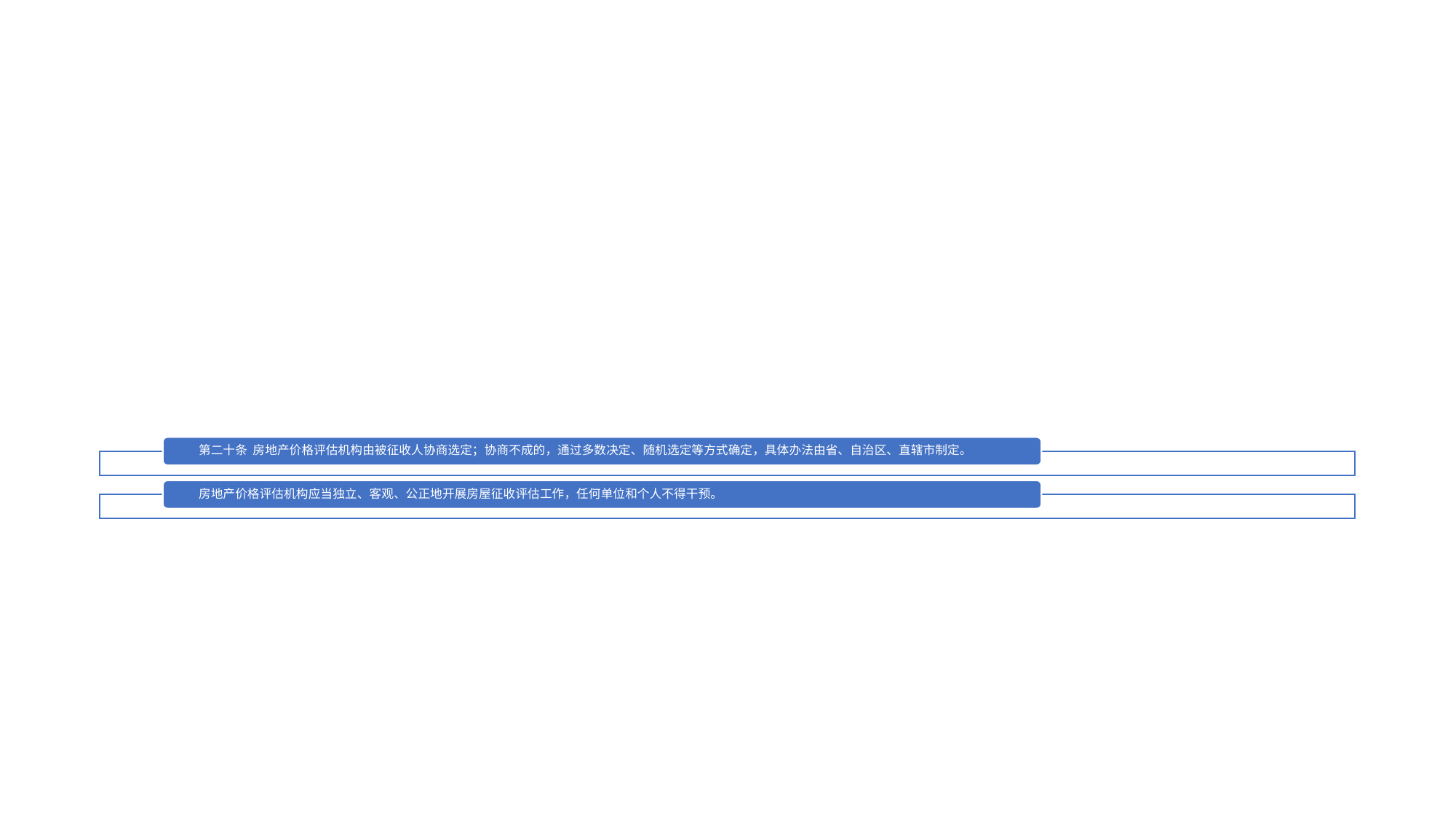

#
第二十条  房地产价格评估机构由被征收人协商选定；协商不成的，通过多数决定、随机选定等方式确定，具体办法由省、自治区、直辖市制定。
房地产价格评估机构应当独立、客观、公正地开展房屋征收评估工作，任何单位和个人不得干预。